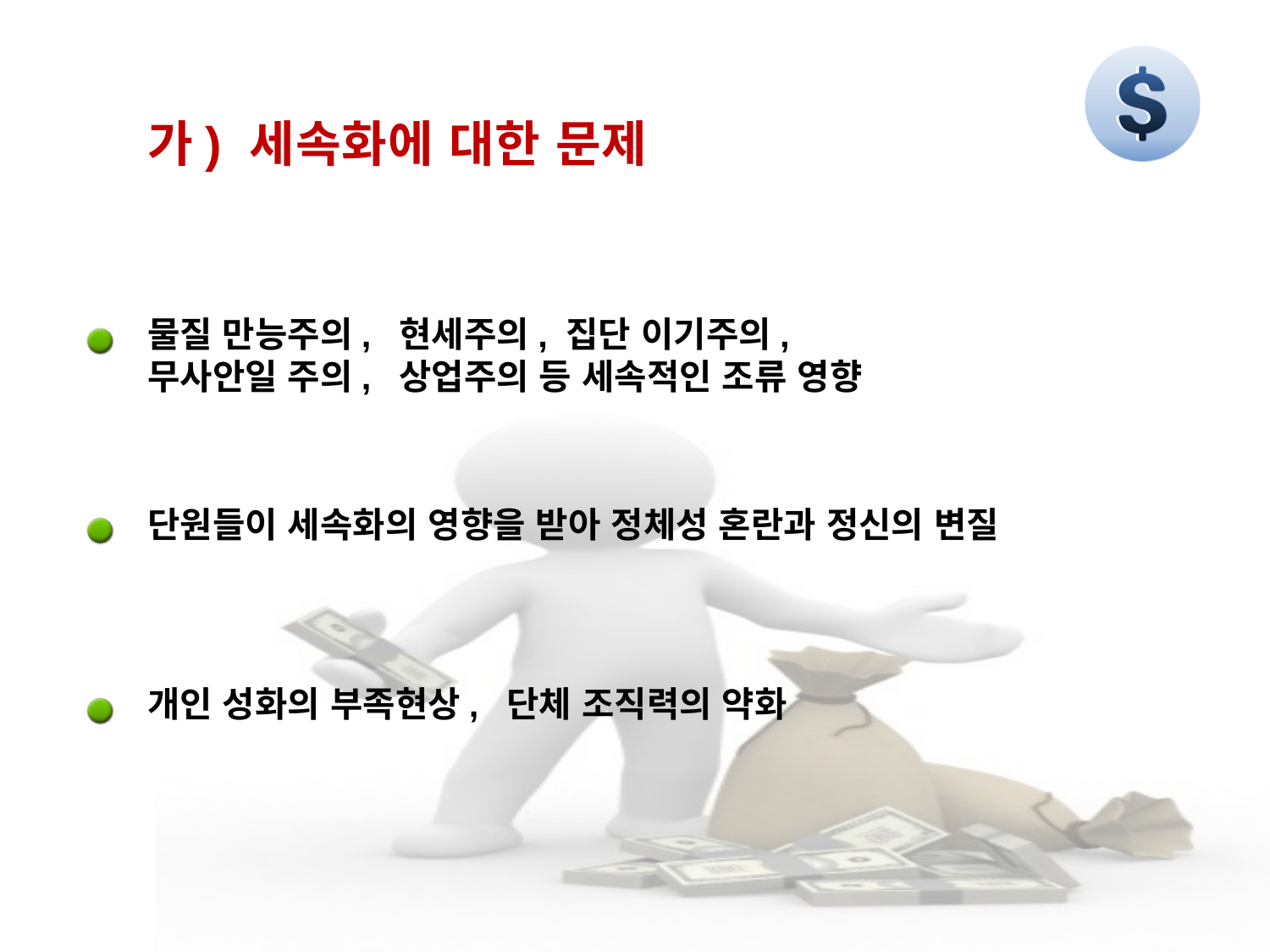

가) 세속화에 대한 문제
물질 만능주의,  현세주의, 집단 이기주의,
무사안일 주의,  상업주의 등 세속적인 조류 영향

단원들이 세속화의 영향을 받아 정체성 혼란과 정신의 변질

개인 성화의 부족현상,  단체 조직력의 약화